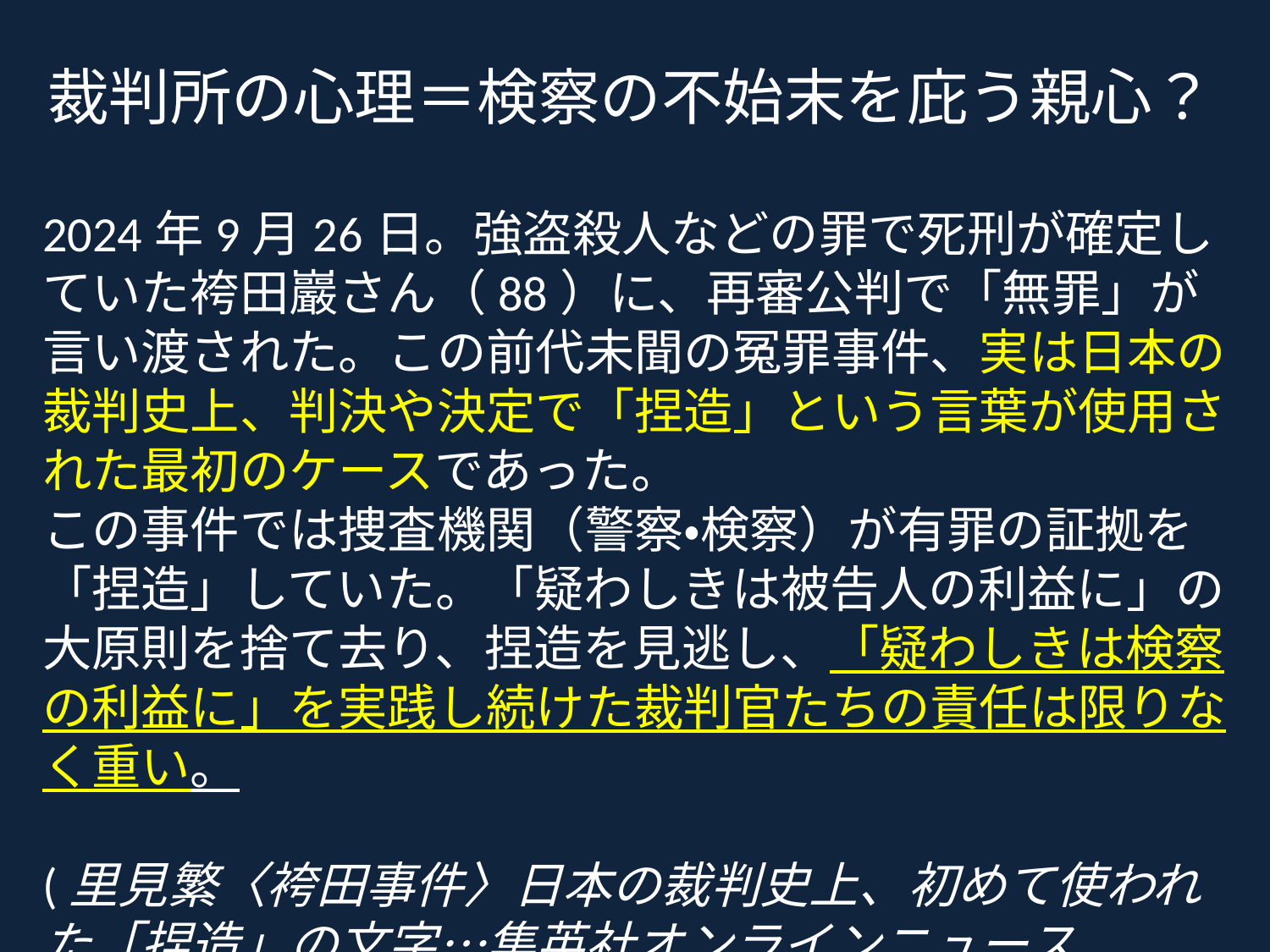

# 裁判所の心理＝検察の不始末を庇う親心？
2024年9月26日。強盗殺人などの罪で死刑が確定していた袴田巖さん（88）に、再審公判で「無罪」が言い渡された。この前代未聞の冤罪事件、実は日本の裁判史上、判決や決定で「捏造」という言葉が使用された最初のケースであった。
この事件では捜査機関（警察・検察）が有罪の証拠を「捏造」していた。「疑わしきは被告人の利益に」の大原則を捨て去り、捏造を見逃し、「疑わしきは検察の利益に」を実践し続けた裁判官たちの責任は限りなく重い。

(里見繁〈袴田事件〉日本の裁判史上、初めて使われた「捏造」の文字…集英社オンラインニュース　2024.12.30）